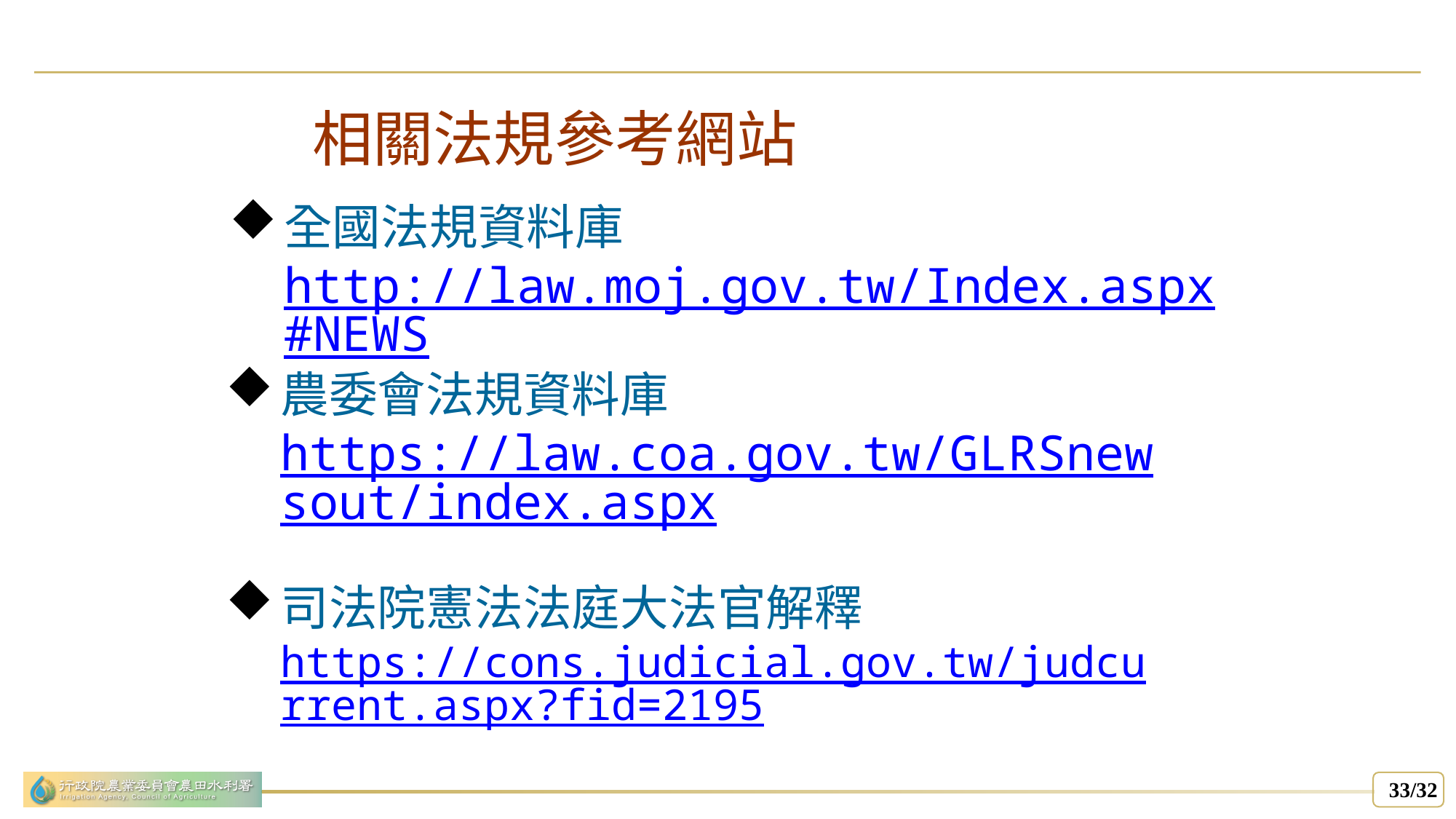

33
相關法規參考網站
全國法規資料庫               http://law.moj.gov.tw/Index.aspx#NEWS

農委會法規資料庫 https://law.coa.gov.tw/GLRSnewsout/index.aspx
司法院憲法法庭大法官解釋https://cons.judicial.gov.tw/judcurrent.aspx?fid=2195

33/32